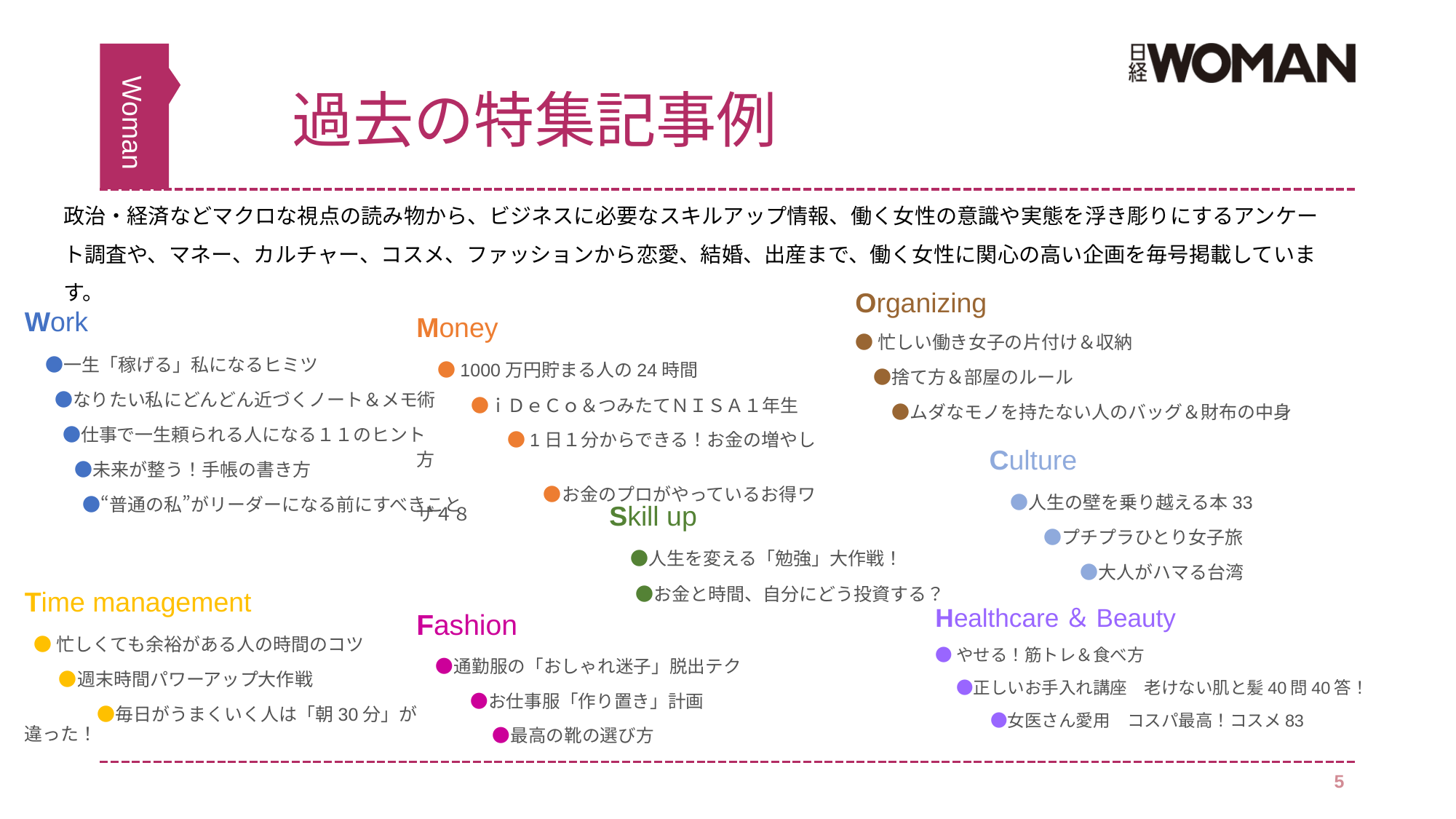

# 過去の特集記事例
政治・経済などマクロな視点の読み物から、ビジネスに必要なスキルアップ情報、働く女性の意識や実態を浮き彫りにするアンケート調査や、マネー、カルチャー、コスメ、ファッションから恋愛、結婚、出産まで、働く女性に関心の高い企画を毎号掲載しています。

Organizing
●忙しい働き女子の片付け＆収納
　●捨て方＆部屋のルール
　　●ムダなモノを持たない人のバッグ＆財布の中身

Money
　●1000万円貯まる人の24時間
　　　●ｉＤｅＣｏ＆つみたてＮＩＳＡ１年生
　　　　　●1日１分からできる！お金の増やし方
　　　　　　　●お金のプロがやっているお得ワザ４８

Work
　●一生「稼げる」私になるヒミツ
　   ●なりたい私にどんどん近づくノート＆メモ術
　     ●仕事で一生頼られる人になる１１のヒント
　        ●未来が整う！手帳の書き方
　          ●“普通の私”がリーダーになる前にすべきこと

Culture
　●人生の壁を乗り越える本33
　　　●プチプラひとり女子旅
　　　　　●大人がハマる台湾

Skill up
　●人生を変える「勉強」大作戦！
　  ●お金と時間、自分にどう投資する？

Healthcare＆Beauty
●やせる！筋トレ＆食べ方
　 ●正しいお手入れ講座　老けない肌と髪40問40答！
　　　 ●女医さん愛用　コスパ最高！コスメ83
Time management
  ●忙しくても余裕がある人の時間のコツ
   　●週末時間パワーアップ大作戦
　　　　●毎日がうまくいく人は「朝30分」が違った！

Fashion
　●通勤服の「おしゃれ迷子」脱出テク
　　　●お仕事服「作り置き」計画
　　　　 ●最高の靴の選び方

5